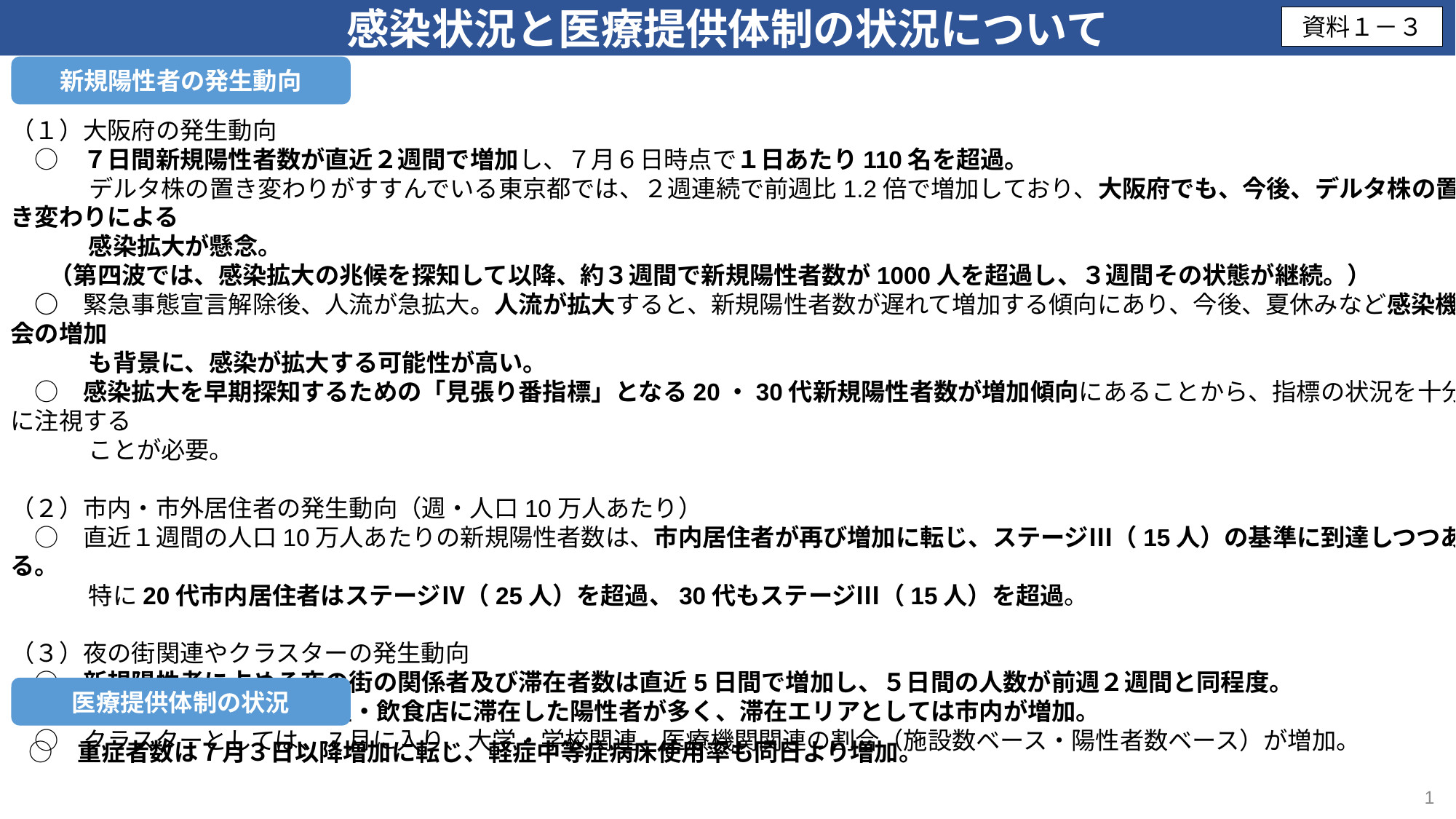

感染状況と医療提供体制の状況について
資料１－３
新規陽性者の発生動向

（１）大阪府の発生動向
　○　７日間新規陽性者数が直近２週間で増加し、７月６日時点で１日あたり110名を超過。
　　　 デルタ株の置き変わりがすすんでいる東京都では、２週連続で前週比1.2倍で増加しており、大阪府でも、今後、デルタ株の置き変わりによる
　　　 感染拡大が懸念。
      （第四波では、感染拡大の兆候を探知して以降、約３週間で新規陽性者数が1000人を超過し、３週間その状態が継続。）
　○　緊急事態宣言解除後、人流が急拡大。人流が拡大すると、新規陽性者数が遅れて増加する傾向にあり、今後、夏休みなど感染機会の増加
　　　 も背景に、感染が拡大する可能性が高い。
　○　感染拡大を早期探知するための「見張り番指標」となる20・30代新規陽性者数が増加傾向にあることから、指標の状況を十分に注視する
　　　 ことが必要。

（２）市内・市外居住者の発生動向（週・人口10万人あたり）
　○　直近１週間の人口10万人あたりの新規陽性者数は、市内居住者が再び増加に転じ、ステージⅢ（15人）の基準に到達しつつある。
　　　 特に20代市内居住者はステージⅣ（25人）を超過、30代もステージⅢ（15人）を超過。

（３）夜の街関連やクラスターの発生動向
　○　新規陽性者に占める夜の街の関係者及び滞在者数は直近5日間で増加し、５日間の人数が前週２週間と同程度。
　　　 滞在分類として、居酒屋・飲食店に滞在した陽性者が多く、滞在エリアとしては市内が増加。
　○　クラスターとしては、7月に入り、大学・学校関連、医療機関関連の割合（施設数ベース・陽性者数ベース）が増加。
医療提供体制の状況
　○　重症者数は７月３日以降増加に転じ、軽症中等症病床使用率も同日より増加。
1